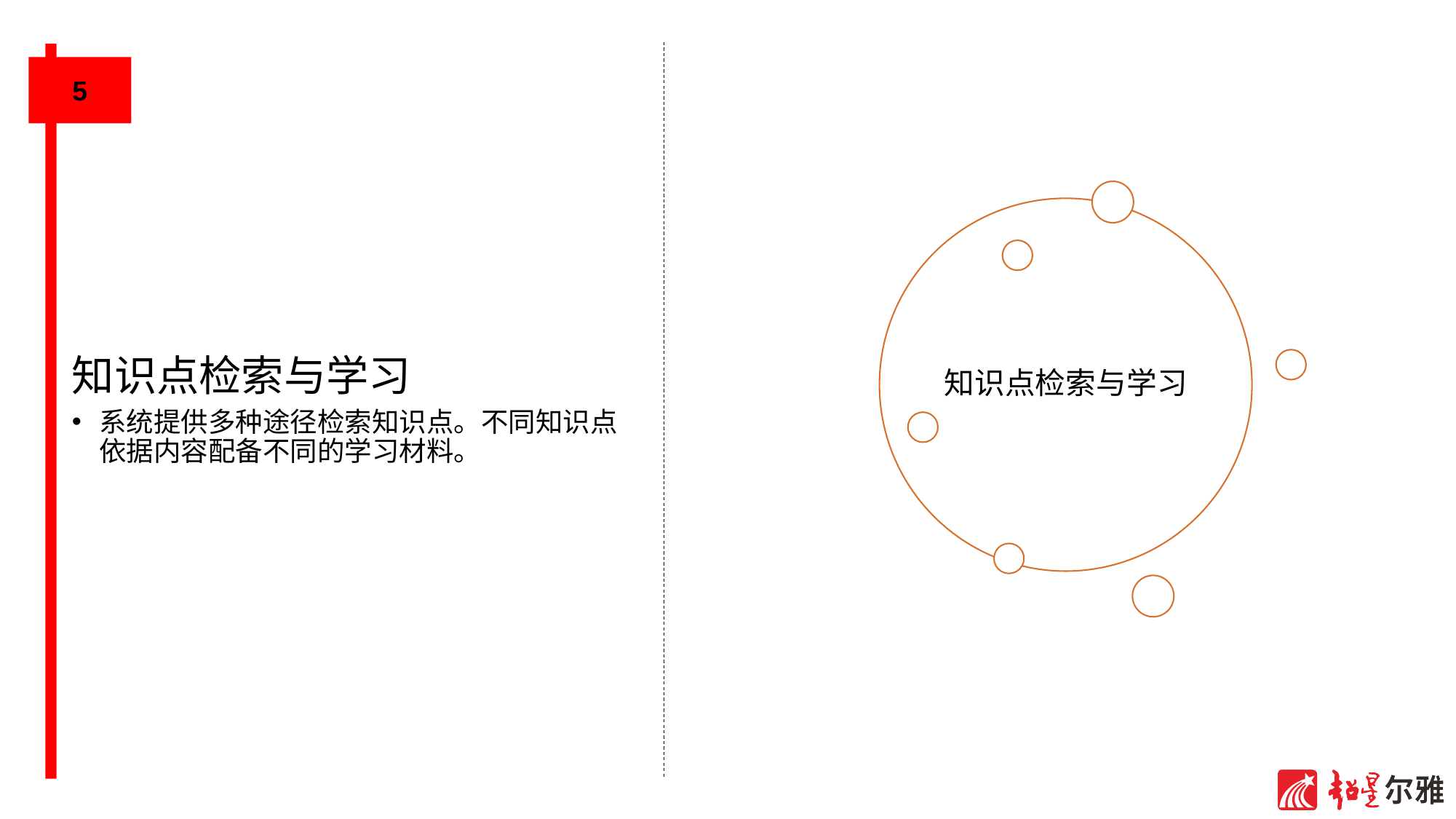

知识点检索与学习
系统提供多种途径检索知识点。不同知识点依据内容配备不同的学习材料。
5
知识点检索与学习